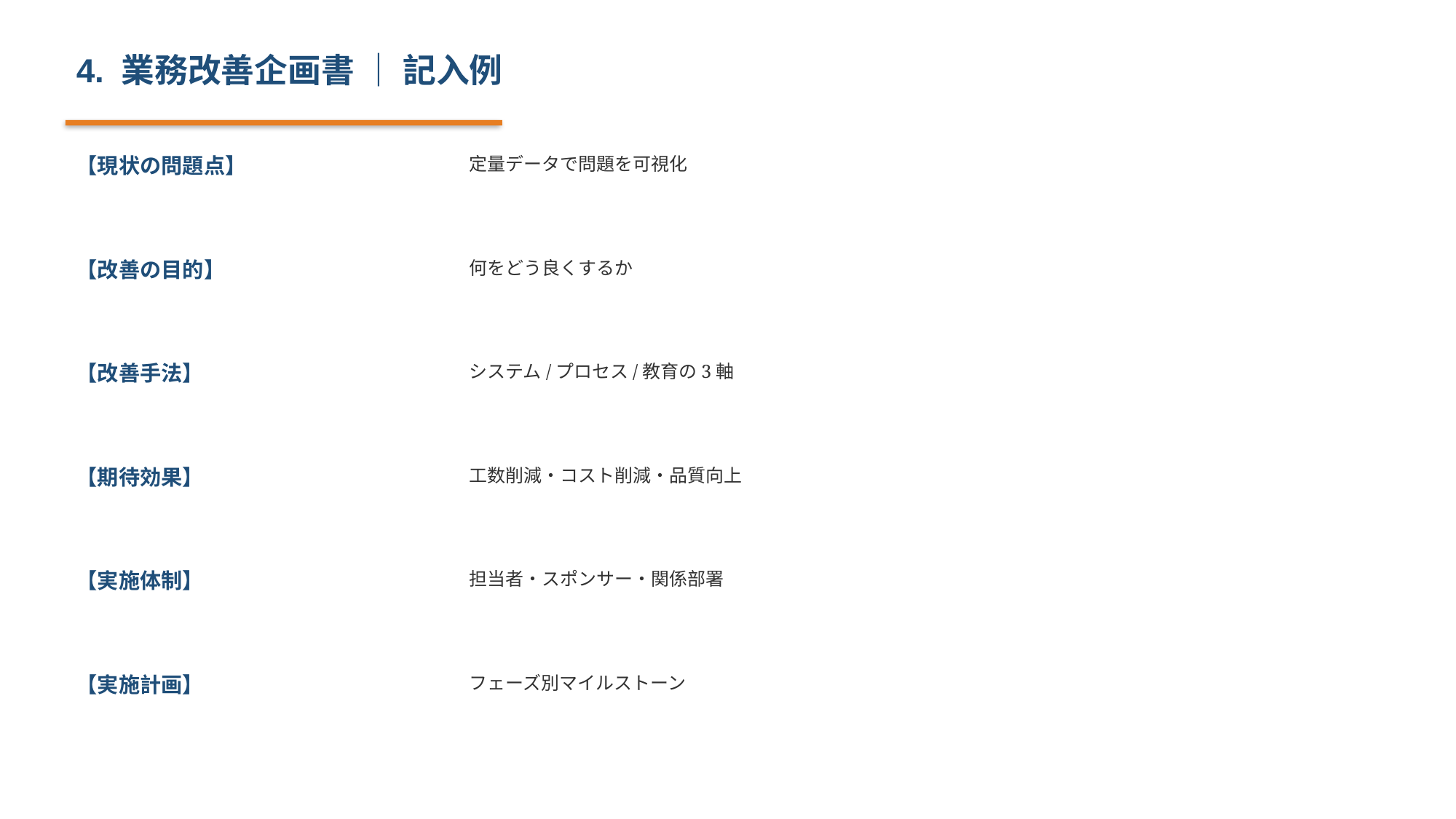

4. 業務改善企画書 ｜ 記入例

【現状の問題点】
定量データで問題を可視化
【改善の目的】
何をどう良くするか
【改善手法】
システム/プロセス/教育の3軸
【期待効果】
工数削減・コスト削減・品質向上
【実施体制】
担当者・スポンサー・関係部署
【実施計画】
フェーズ別マイルストーン